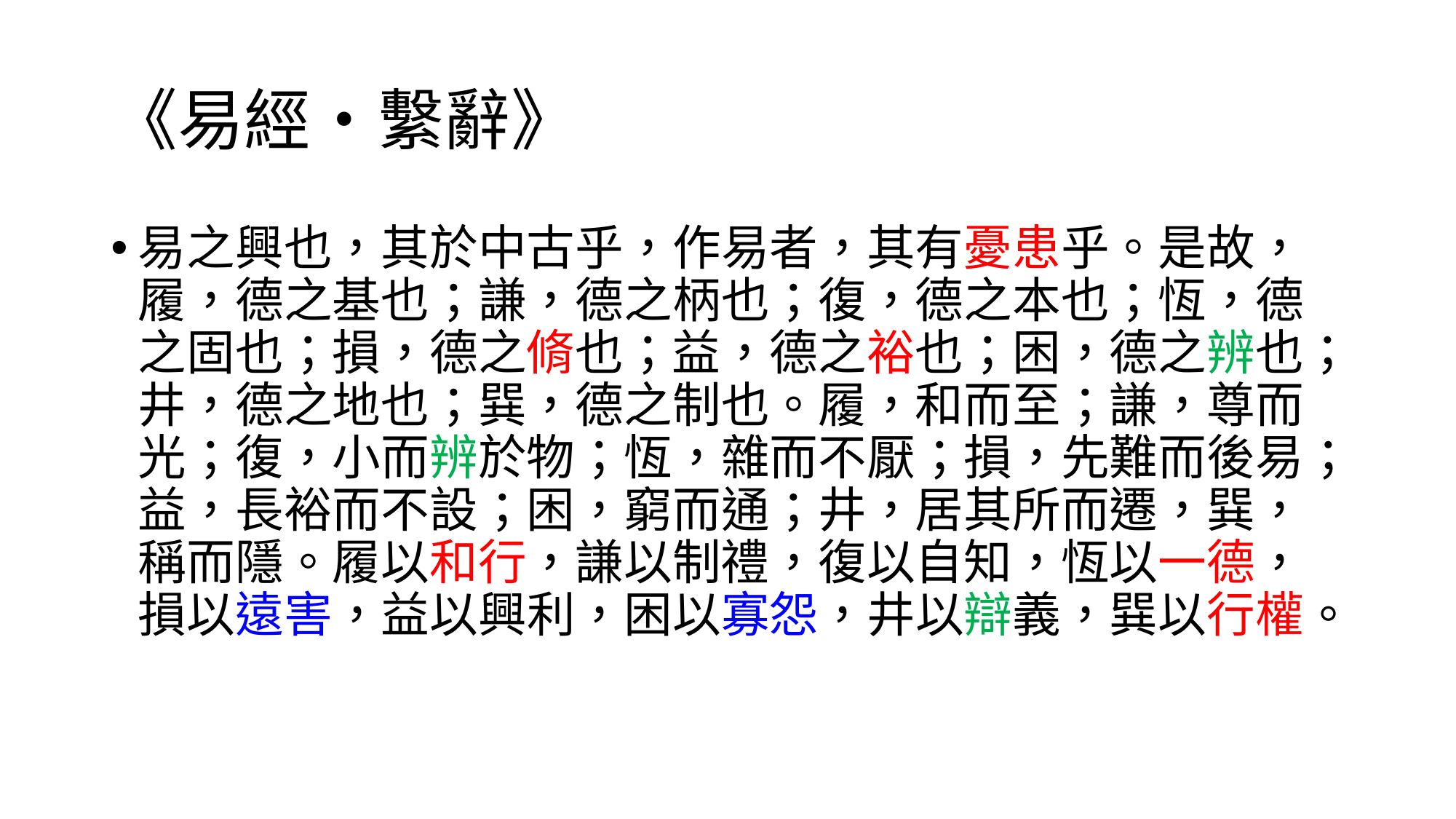

# 《易經・繫辭》
易之興也，其於中古乎，作易者，其有憂患乎。是故，履，德之基也；謙，德之柄也；復，德之本也；恆，德之固也；損，德之脩也；益，德之裕也；困，德之辨也；井，德之地也；巽，德之制也。履，和而至；謙，尊而光；復，小而辨於物；恆，雜而不厭；損，先難而後易；益，長裕而不設；困，窮而通；井，居其所而遷，巽，稱而隱。履以和行，謙以制禮，復以自知，恆以一德，損以遠害，益以興利，困以寡怨，井以辯義，巽以行權。